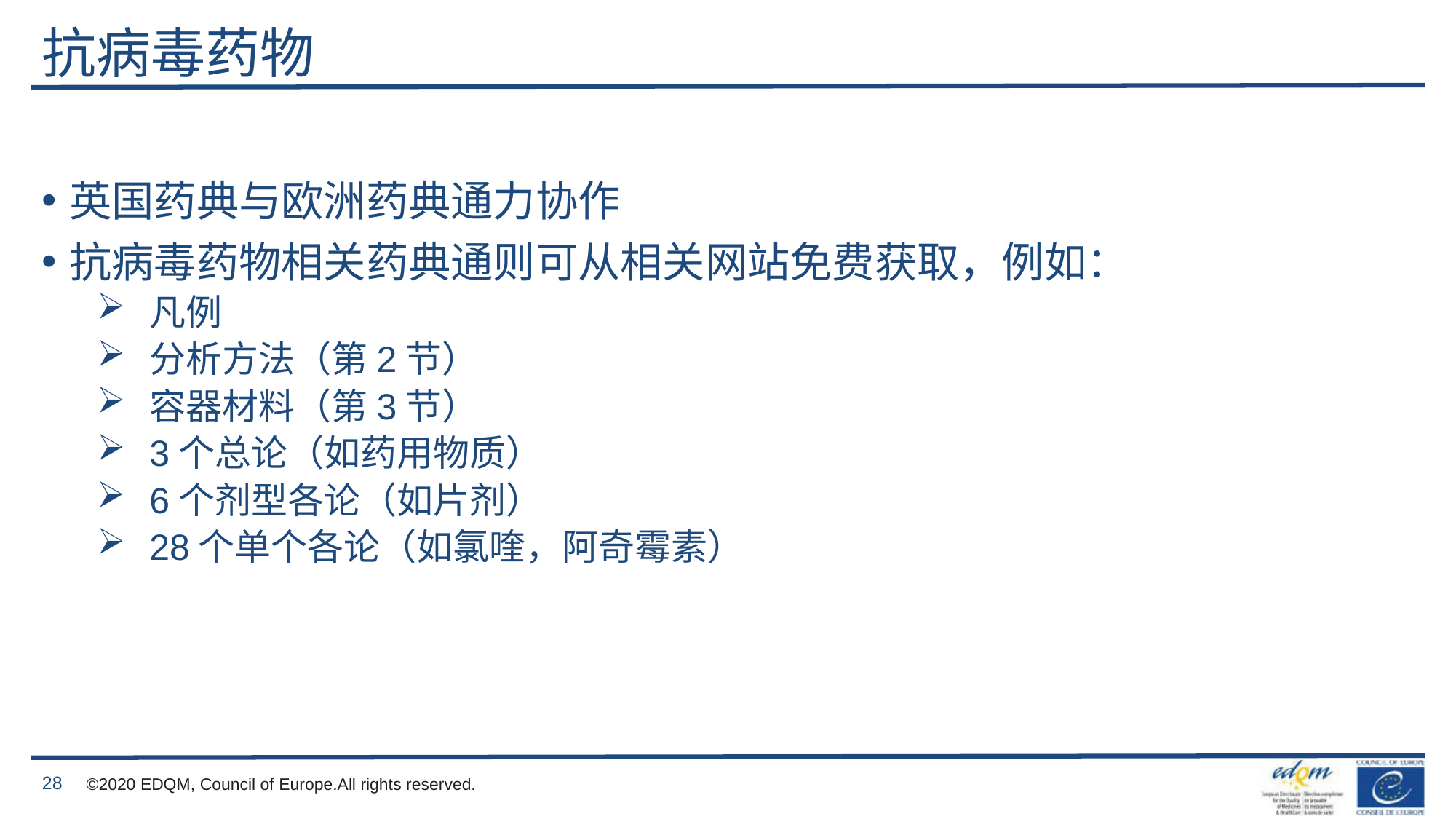

# 抗病毒药物
英国药典与欧洲药典通力协作
抗病毒药物相关药典通则可从相关网站免费获取，例如：
凡例
分析方法（第2节）
容器材料（第3节）
3个总论（如药用物质）
6个剂型各论（如片剂）
28个单个各论（如氯喹，阿奇霉素）
28
©2020 EDQM, Council of Europe.All rights reserved.